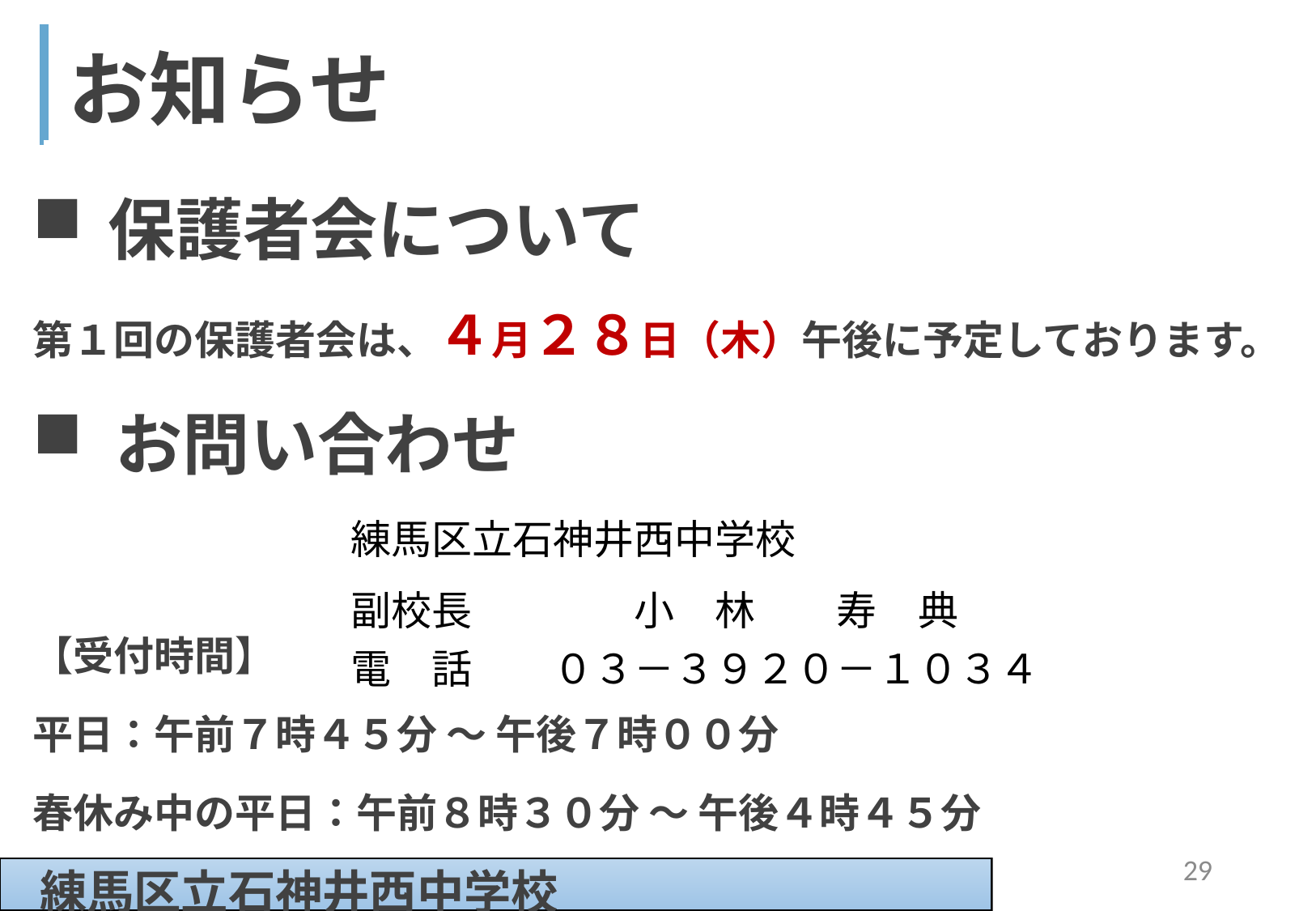

| お知らせ |
| --- |
|  |
保護者会について
第１回の保護者会は、４月２８日（木）午後に予定しております。
 お問い合わせ

【受付時間】
平日：午前７時４５分 ～ 午後７時００分
春休み中の平日：午前８時３０分 ～ 午後４時４５分

| 練馬区立石神井西中学校 |
| --- |
| 副校長　　　　小　林　　寿　典 電　話　　０３－３９２０－１０３４ |
29